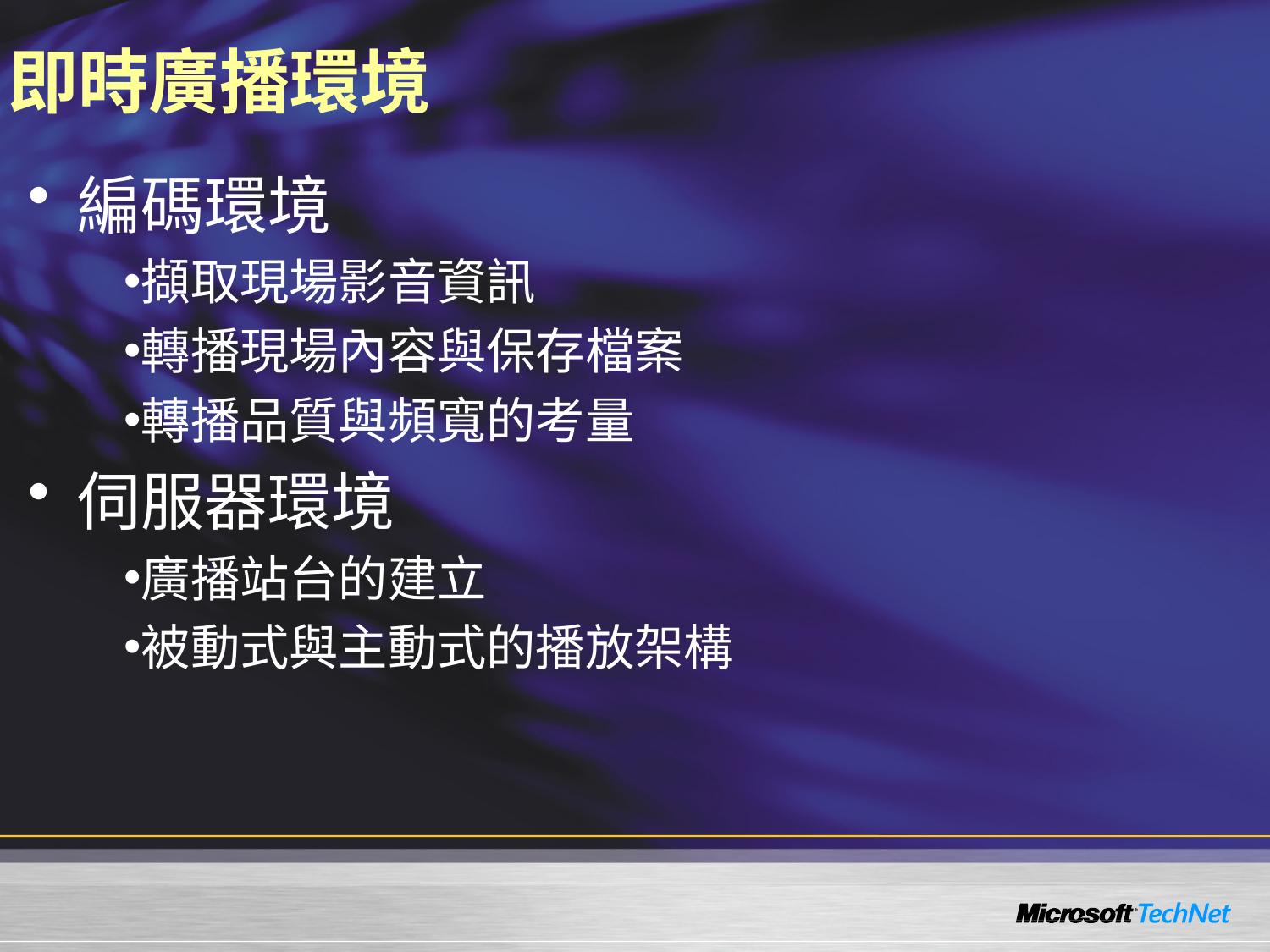

# 即時廣播環境
編碼環境
擷取現場影音資訊
轉播現場內容與保存檔案
轉播品質與頻寬的考量
伺服器環境
廣播站台的建立
被動式與主動式的播放架構